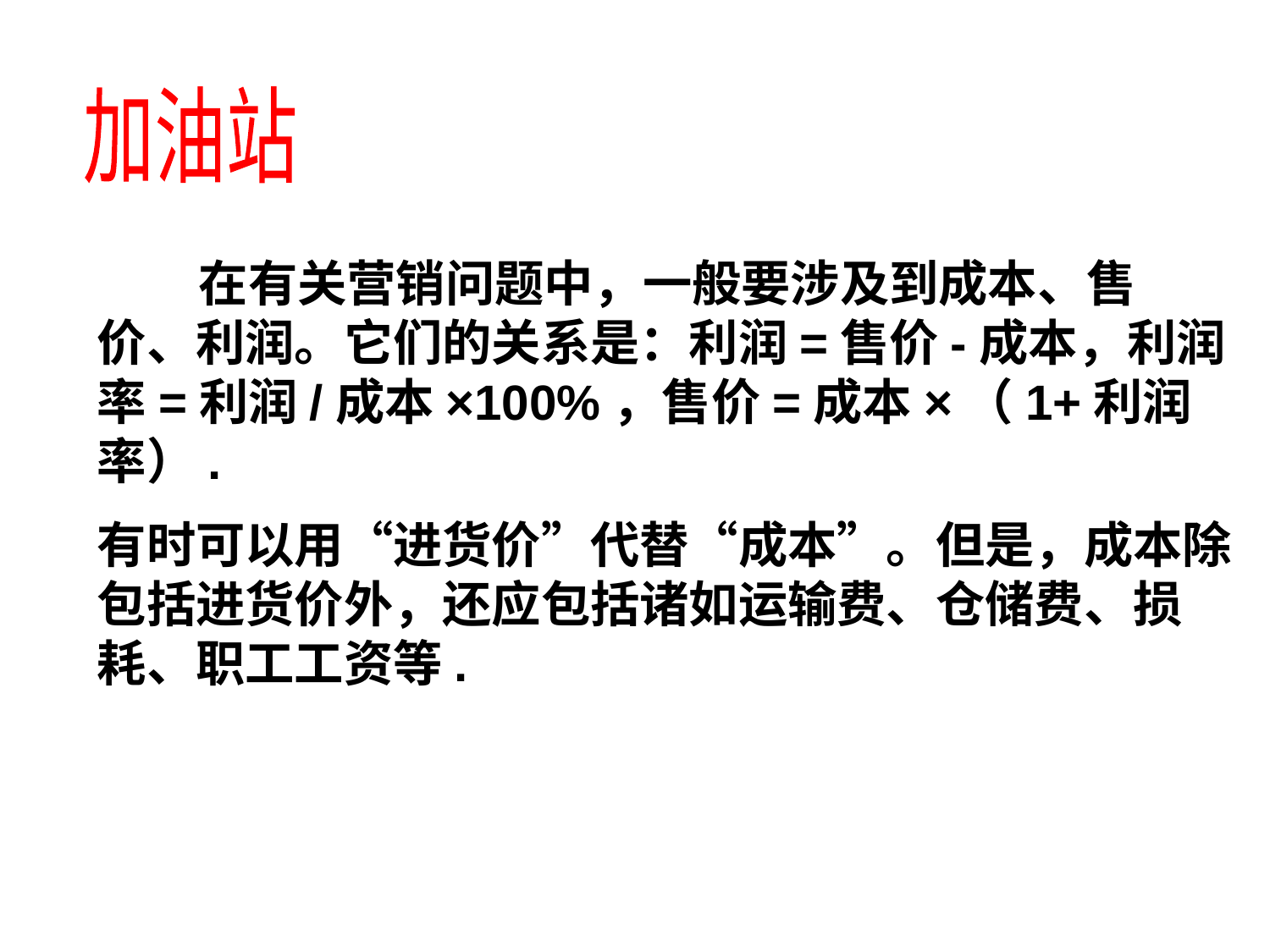

加油站
        在有关营销问题中，一般要涉及到成本、售价、利润。它们的关系是：利润=售价-成本，利润率=利润/成本×100%，售价=成本×（1+利润率）.
有时可以用“进货价”代替“成本”。但是，成本除包括进货价外，还应包括诸如运输费、仓储费、损耗、职工工资等.